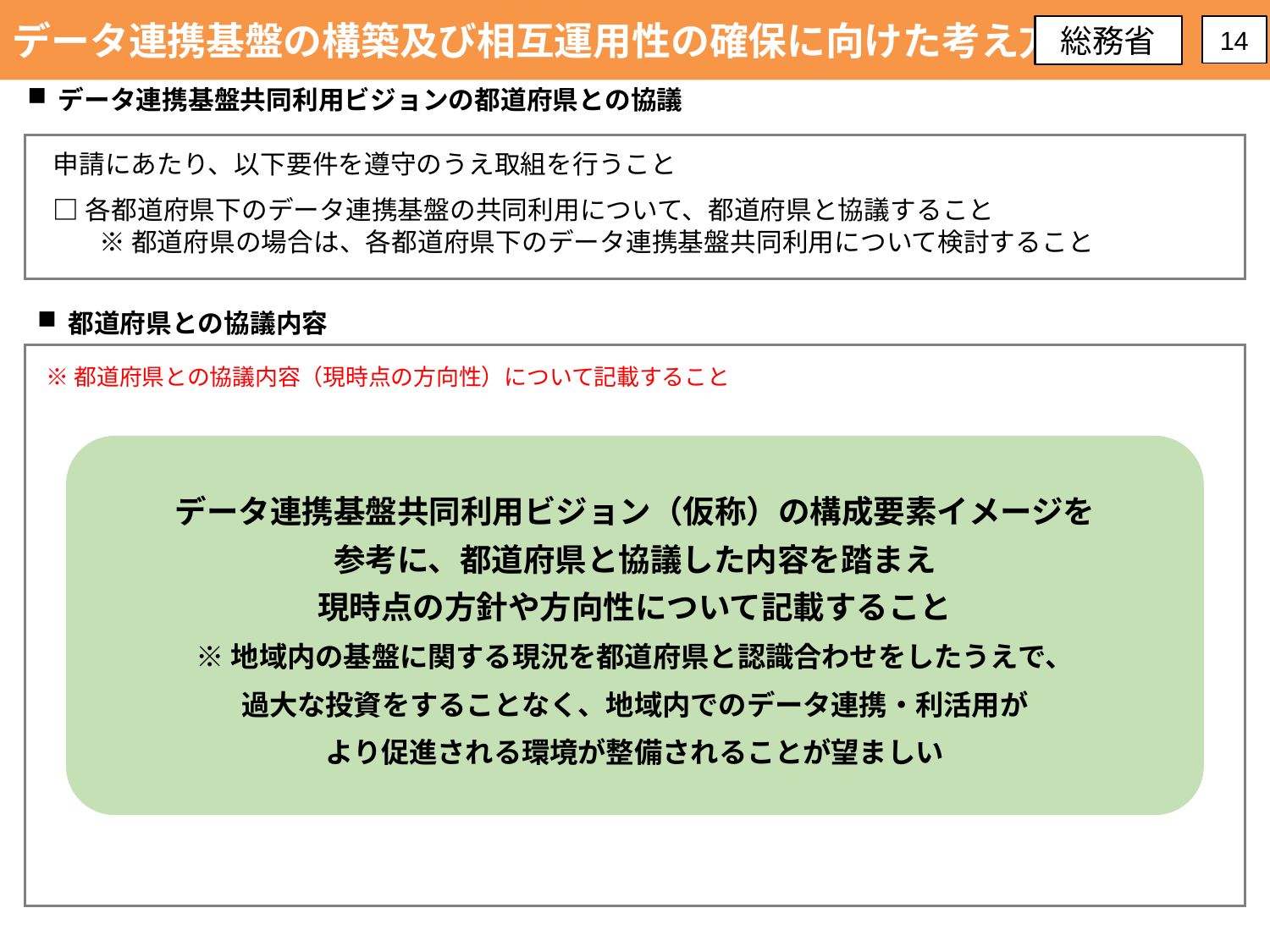

データ連携基盤の構築及び相互運用性の確保に向けた考え方
総務省
14
データ連携基盤共同利用ビジョンの都道府県との協議

申請にあたり、以下要件を遵守のうえ取組を行うこと
□各都道府県下のデータ連携基盤の共同利用について、都道府県と協議すること
※都道府県の場合は、各都道府県下のデータ連携基盤共同利用について検討すること

都道府県との協議内容

※都道府県との協議内容（現時点の方向性）について記載すること
データ連携基盤共同利用ビジョン（仮称）の構成要素イメージを
参考に、都道府県と協議した内容を踏まえ
現時点の方針や方向性について記載すること
※地域内の基盤に関する現況を都道府県と認識合わせをしたうえで、
過大な投資をすることなく、地域内でのデータ連携・利活用が
より促進される環境が整備されることが望ましい